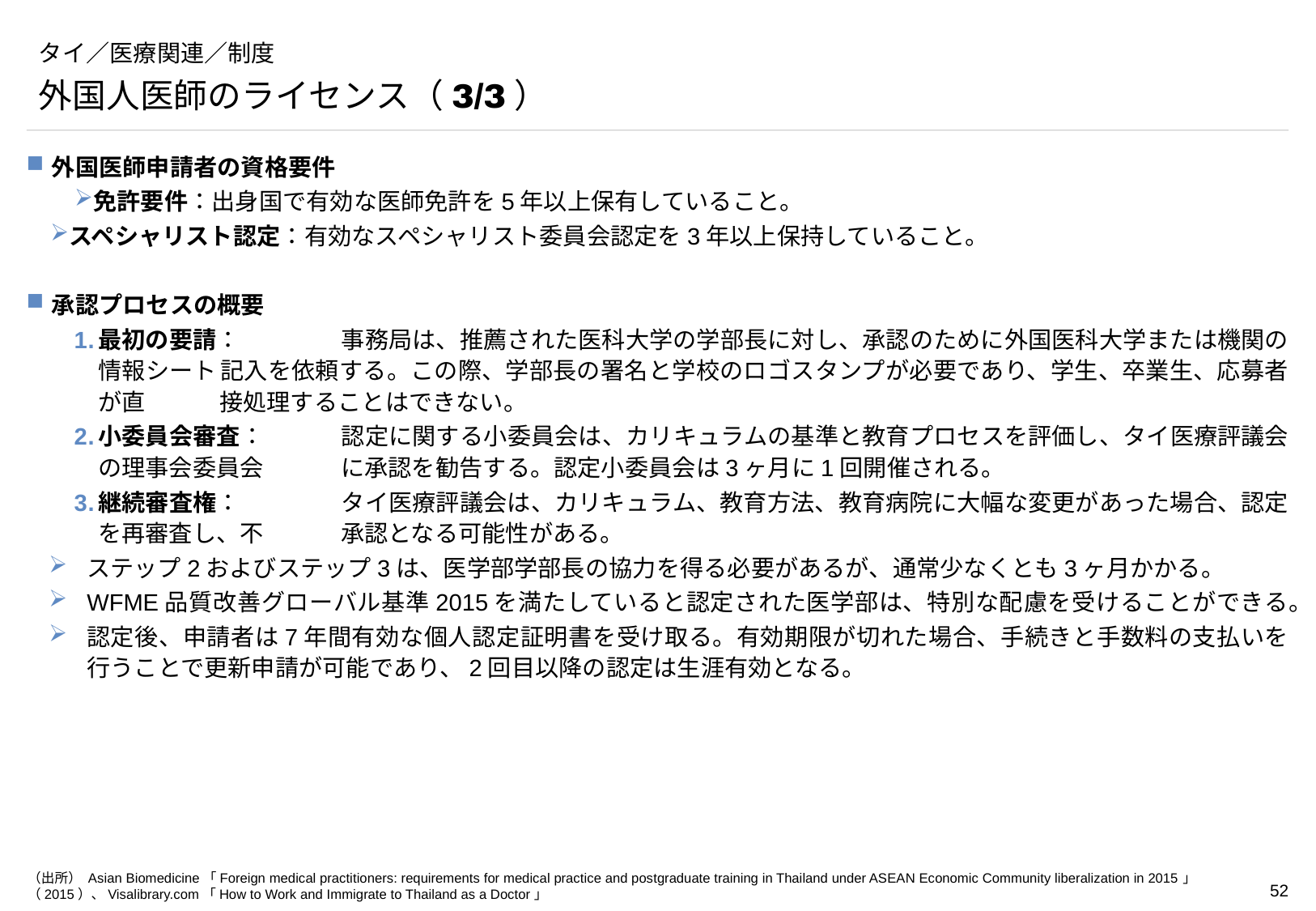

# タイ／医療関連／制度
外国人医師のライセンス（3/3）
外国医師申請者の資格要件
免許要件：出身国で有効な医師免許を5年以上保有していること。
スペシャリスト認定：有効なスペシャリスト委員会認定を3年以上保持していること。

承認プロセスの概要
最初の要請：	事務局は、推薦された医科大学の学部長に対し、承認のために外国医科大学または機関の情報シート	記入を依頼する。この際、学部長の署名と学校のロゴスタンプが必要であり、学生、卒業生、応募者が直	接処理することはできない。
小委員会審査：	認定に関する小委員会は、カリキュラムの基準と教育プロセスを評価し、タイ医療評議会の理事会委員会	に承認を勧告する。認定小委員会は3ヶ月に1回開催される。
継続審査権：	タイ医療評議会は、カリキュラム、教育方法、教育病院に大幅な変更があった場合、認定を再審査し、不	承認となる可能性がある。
ステップ2およびステップ3は、医学部学部長の協力を得る必要があるが、通常少なくとも3ヶ月かかる。
WFME品質改善グローバル基準2015を満たしていると認定された医学部は、特別な配慮を受けることができる。
認定後、申請者は7年間有効な個人認定証明書を受け取る。有効期限が切れた場合、手続きと手数料の支払いを行うことで更新申請が可能であり、2回目以降の認定は生涯有効となる。
（出所） Asian Biomedicine「Foreign medical practitioners: requirements for medical practice and postgraduate training in Thailand under ASEAN Economic Community liberalization in 2015」（2015）、Visalibrary.com「How to Work and Immigrate to Thailand as a Doctor」